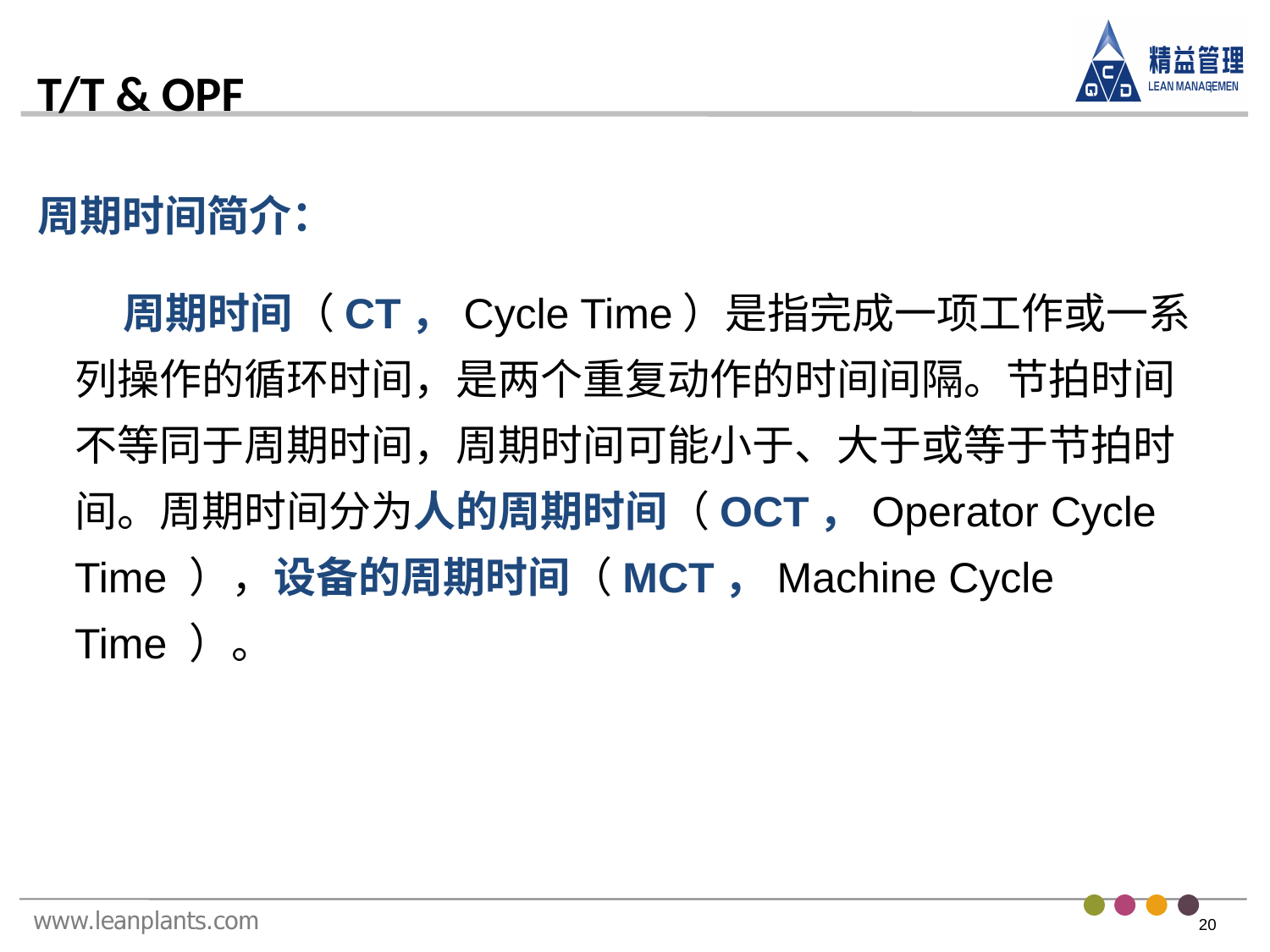

周期时间简介：
    周期时间（CT，Cycle Time）是指完成一项工作或一系列操作的循环时间，是两个重复动作的时间间隔。节拍时间不等同于周期时间，周期时间可能小于、大于或等于节拍时间。周期时间分为人的周期时间（OCT，Operator Cycle Time ），设备的周期时间（MCT，Machine Cycle Time ）。